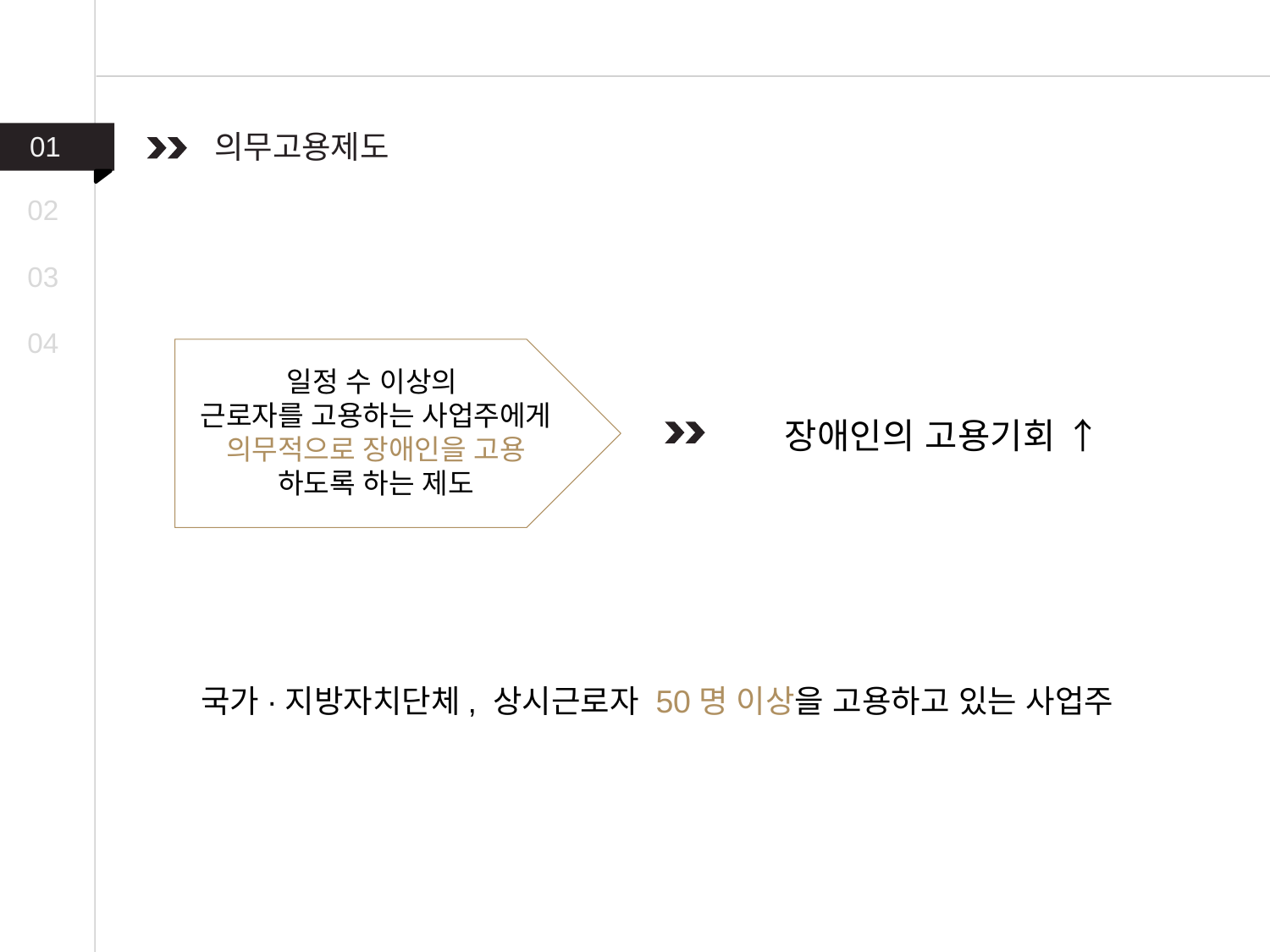

의무고용제도
01

02
03
04

일정 수 이상의
근로자를 고용하는 사업주에게 의무적으로 장애인을 고용
하도록 하는 제도

장애인의 고용기회 ↑

국가·지방자치단체, 상시근로자 50명 이상을 고용하고 있는 사업주